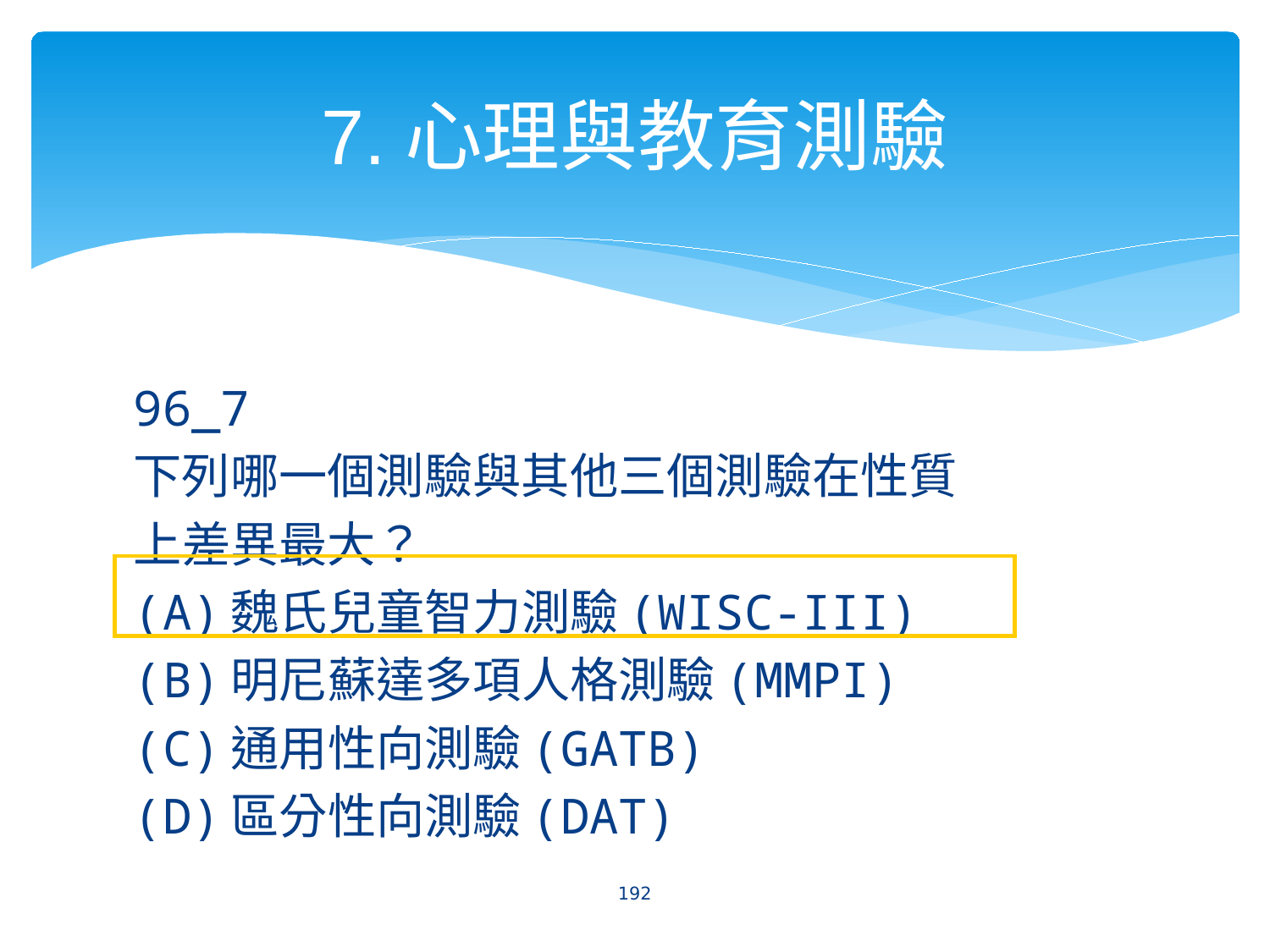

# 7.心理與教育測驗
96_7
下列哪一個測驗與其他三個測驗在性質
上差異最大？
(A)魏氏兒童智力測驗(WISC-III)
(B)明尼蘇達多項人格測驗(MMPI)
(C)通用性向測驗(GATB)
(D)區分性向測驗(DAT)

192